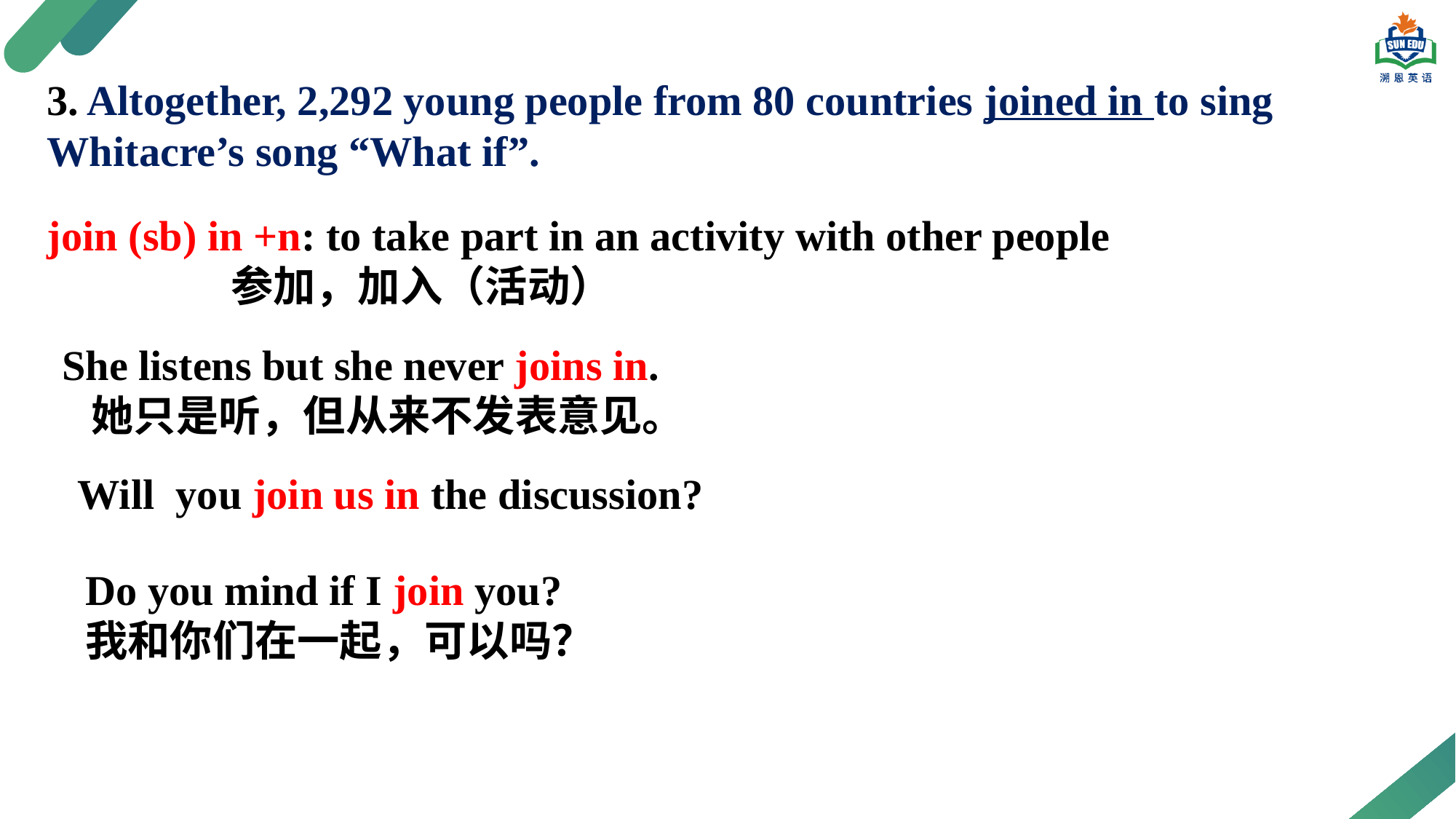

3. Altogether, 2,292 young people from 80 countries joined in to sing Whitacre’s song “What if”.

join (sb) in +n: to take part in an activity with other people
                  参加，加入（活动）
She listens but she never joins in.
  她只是听，但从来不发表意见。
Will  you join us in the discussion?
Do you mind if I join you?
我和你们在一起，可以吗？